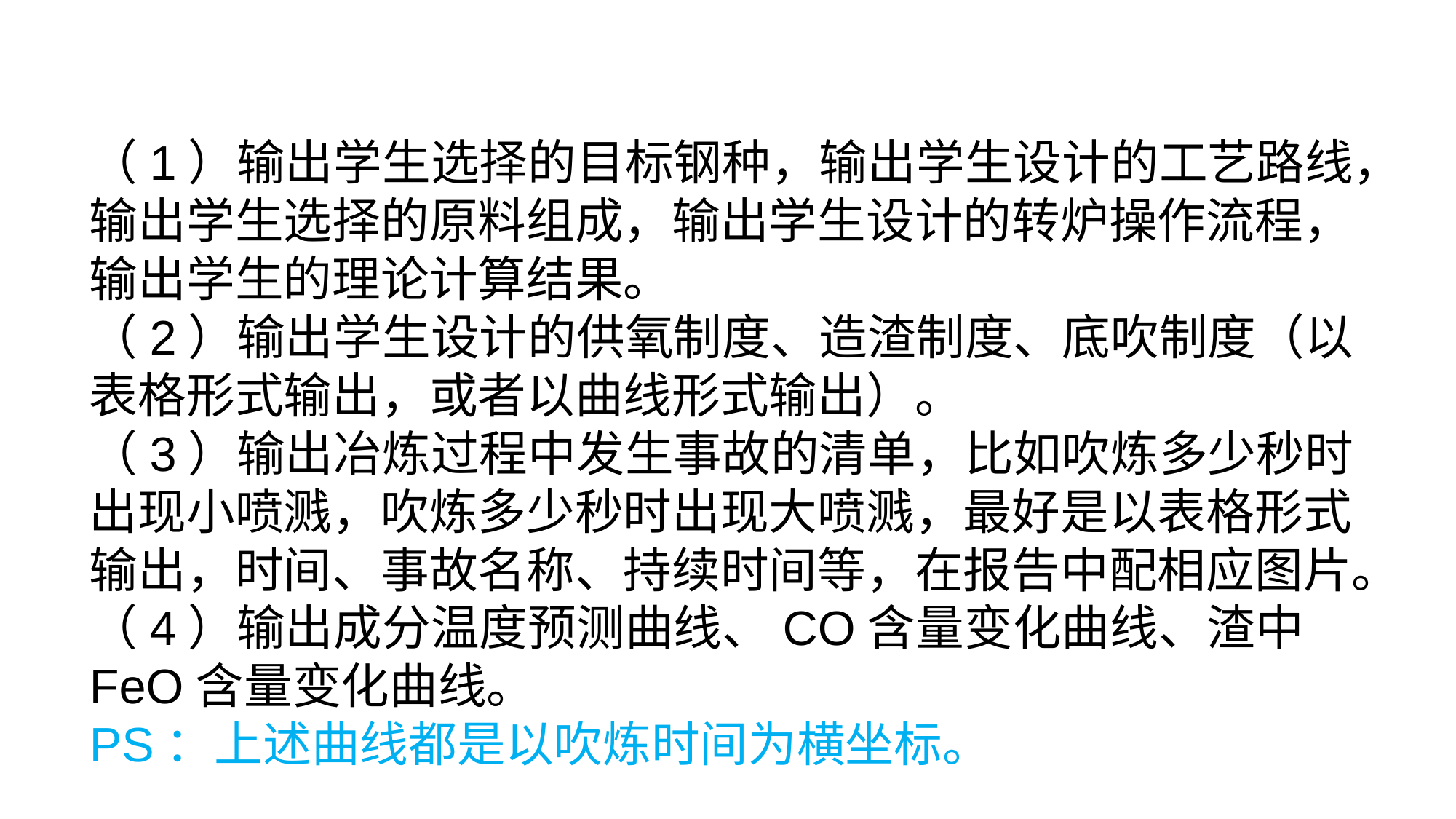

（1）输出学生选择的目标钢种，输出学生设计的工艺路线，输出学生选择的原料组成，输出学生设计的转炉操作流程，输出学生的理论计算结果。
（2）输出学生设计的供氧制度、造渣制度、底吹制度（以表格形式输出，或者以曲线形式输出）。
（3）输出冶炼过程中发生事故的清单，比如吹炼多少秒时出现小喷溅，吹炼多少秒时出现大喷溅，最好是以表格形式输出，时间、事故名称、持续时间等，在报告中配相应图片。
（4）输出成分温度预测曲线、CO含量变化曲线、渣中FeO含量变化曲线。
PS：上述曲线都是以吹炼时间为横坐标。